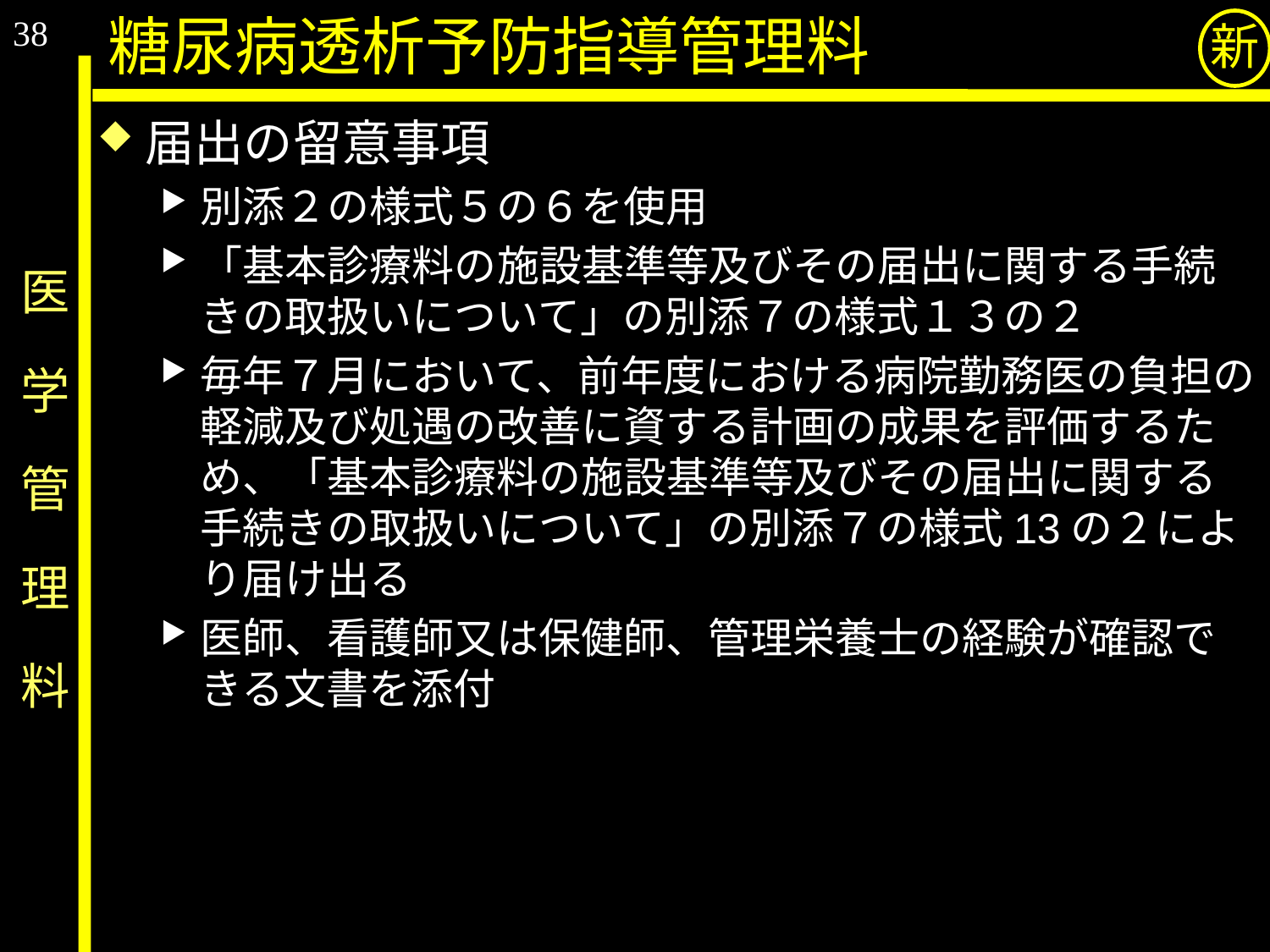

38
糖尿病透析予防指導管理料
新

届出の留意事項
別添２の様式５の６を使用
「基本診療料の施設基準等及びその届出に関する手続きの取扱いについて」の別添７の様式１３の２
毎年７月において、前年度における病院勤務医の負担の軽減及び処遇の改善に資する計画の成果を評価するため、「基本診療料の施設基準等及びその届出に関する手続きの取扱いについて」の別添７の様式13の２により届け出る
医師、看護師又は保健師、管理栄養士の経験が確認できる文書を添付

# 医　学　管　理　料